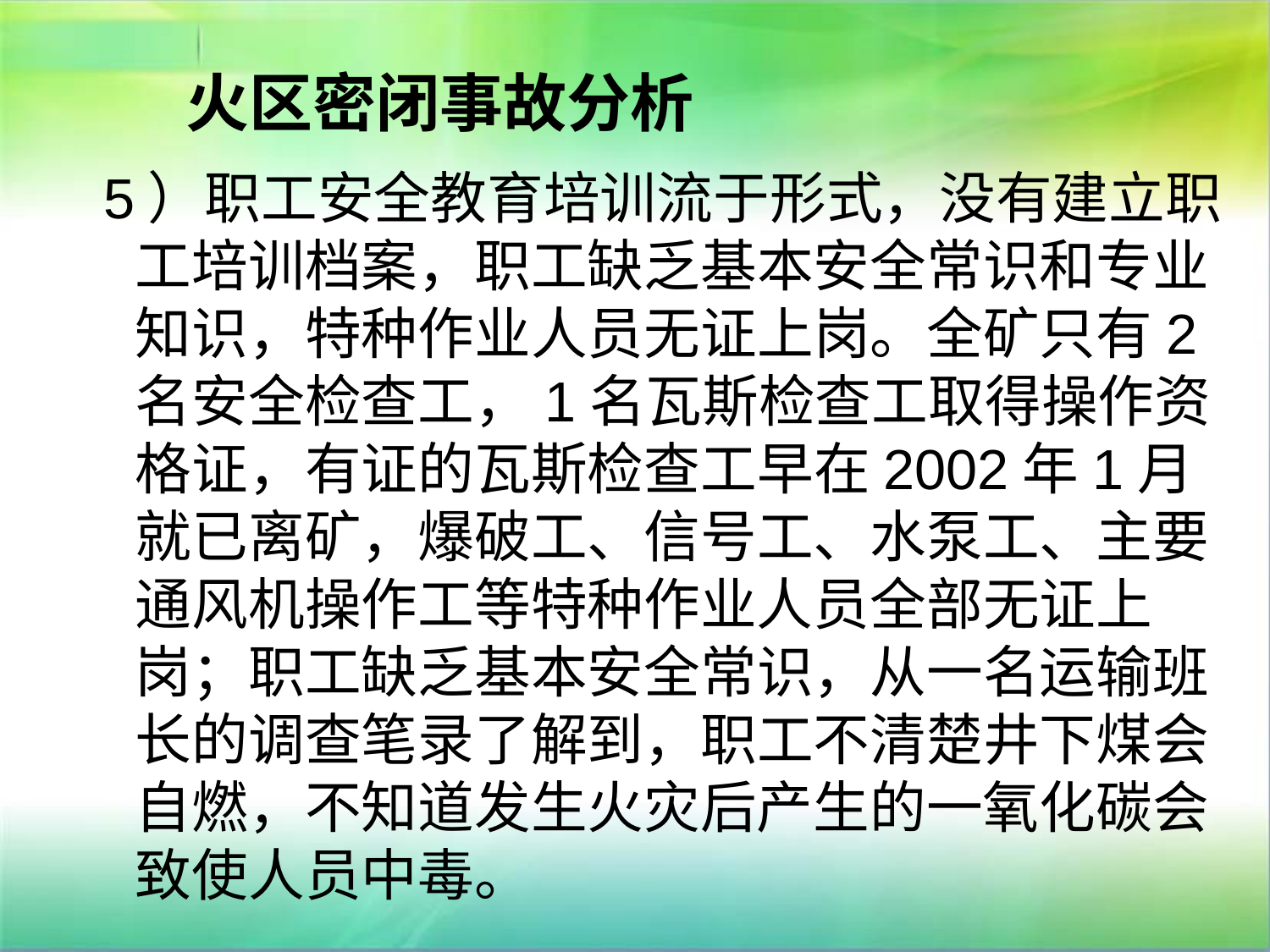

# 火区密闭事故分析
 5）职工安全教育培训流于形式，没有建立职工培训档案，职工缺乏基本安全常识和专业知识，特种作业人员无证上岗。全矿只有2名安全检查工，1名瓦斯检查工取得操作资格证，有证的瓦斯检查工早在2002年1月就已离矿，爆破工、信号工、水泵工、主要通风机操作工等特种作业人员全部无证上岗；职工缺乏基本安全常识，从一名运输班长的调查笔录了解到，职工不清楚井下煤会自燃，不知道发生火灾后产生的一氧化碳会致使人员中毒。